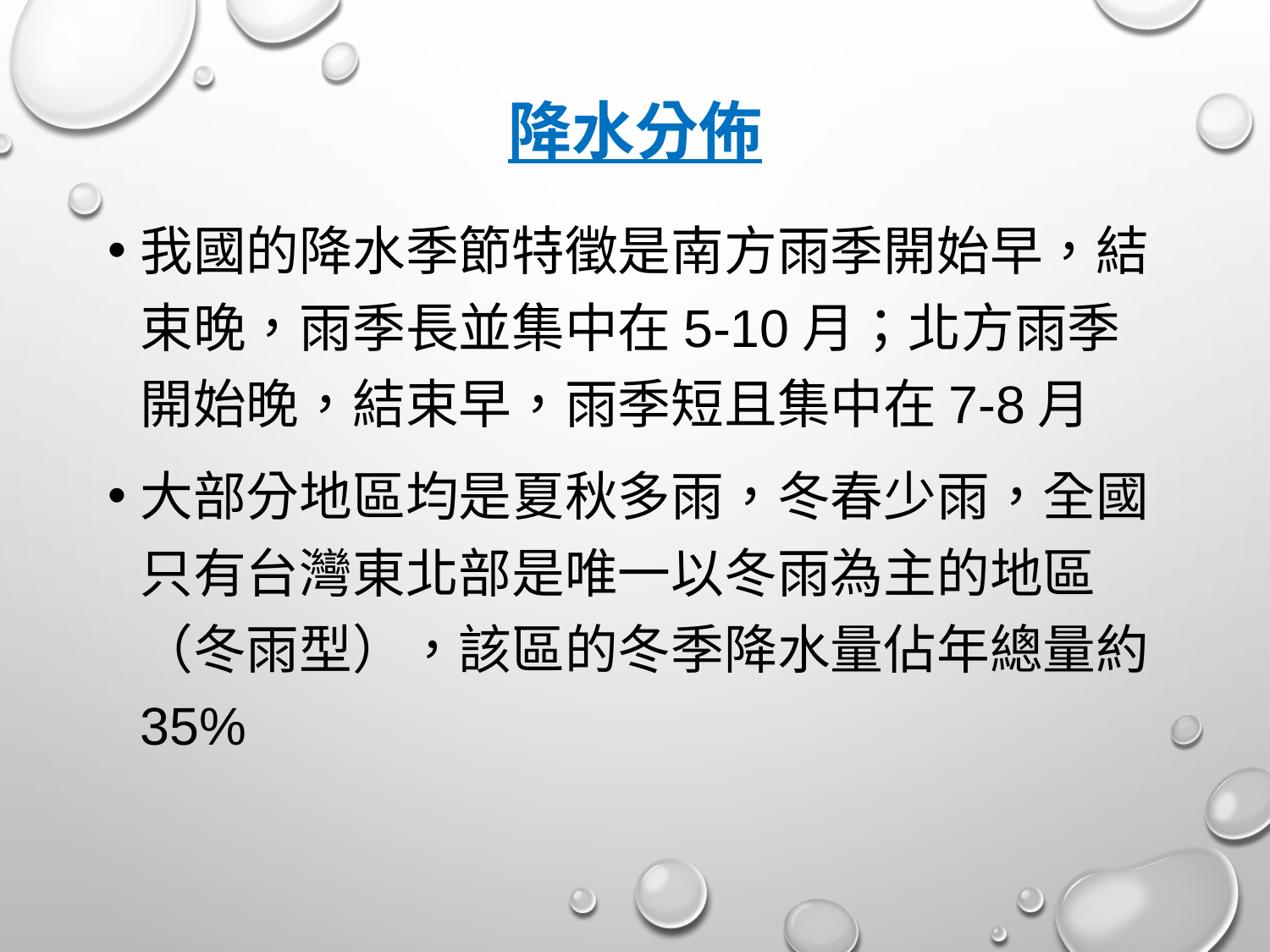

# 降水分佈
我國的降水季節特徵是南方雨季開始早，結束晚，雨季長並集中在5-10月；北方雨季開始晚，結束早，雨季短且集中在7-8月
大部分地區均是夏秋多雨，冬春少雨，全國只有台灣東北部是唯一以冬雨為主的地區（冬雨型），該區的冬季降水量佔年總量約35%